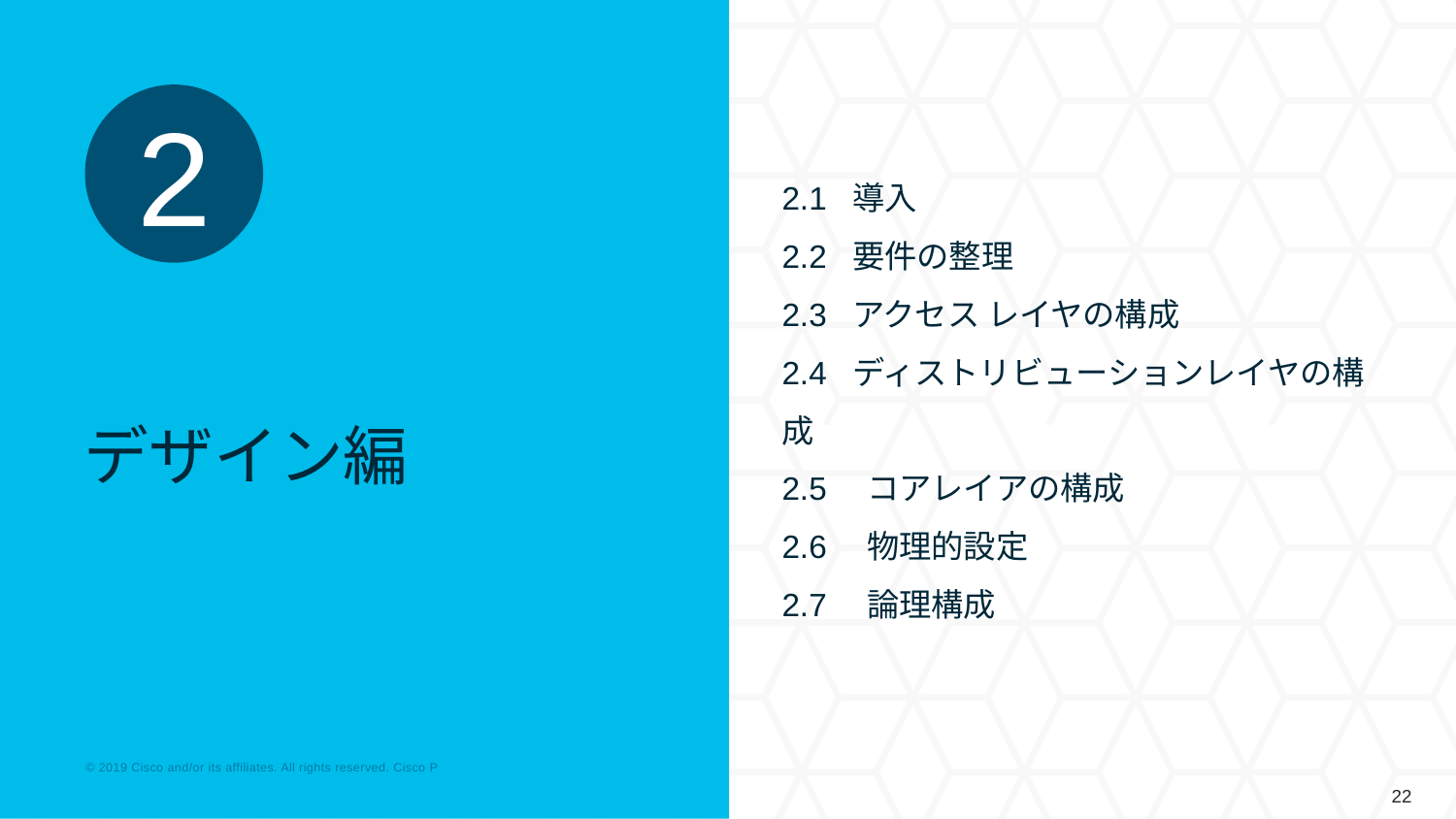

2
2.1  導入
2.2  要件の整理
2.3  アクセス レイヤの構成
2.4  ディストリビューションレイヤの構成
2.5　コアレイアの構成
2.6　物理的設定
2.7　論理構成
# デザイン編
22